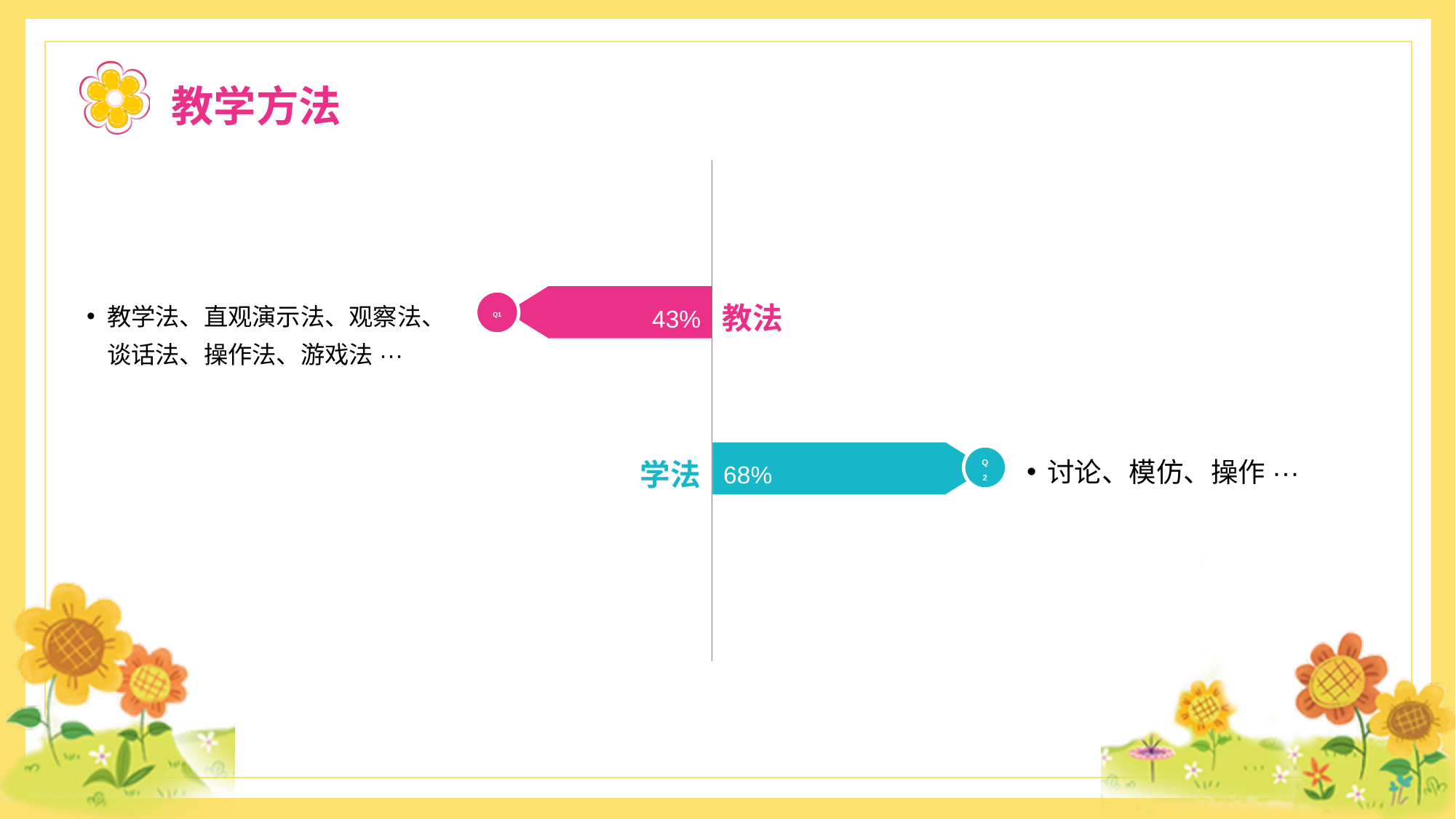

教学方法
教学法、直观演示法、观察法、谈话法、操作法、游戏法···
43%
Q1
教法
讨论、模仿、操作···
68%
Q2
学法